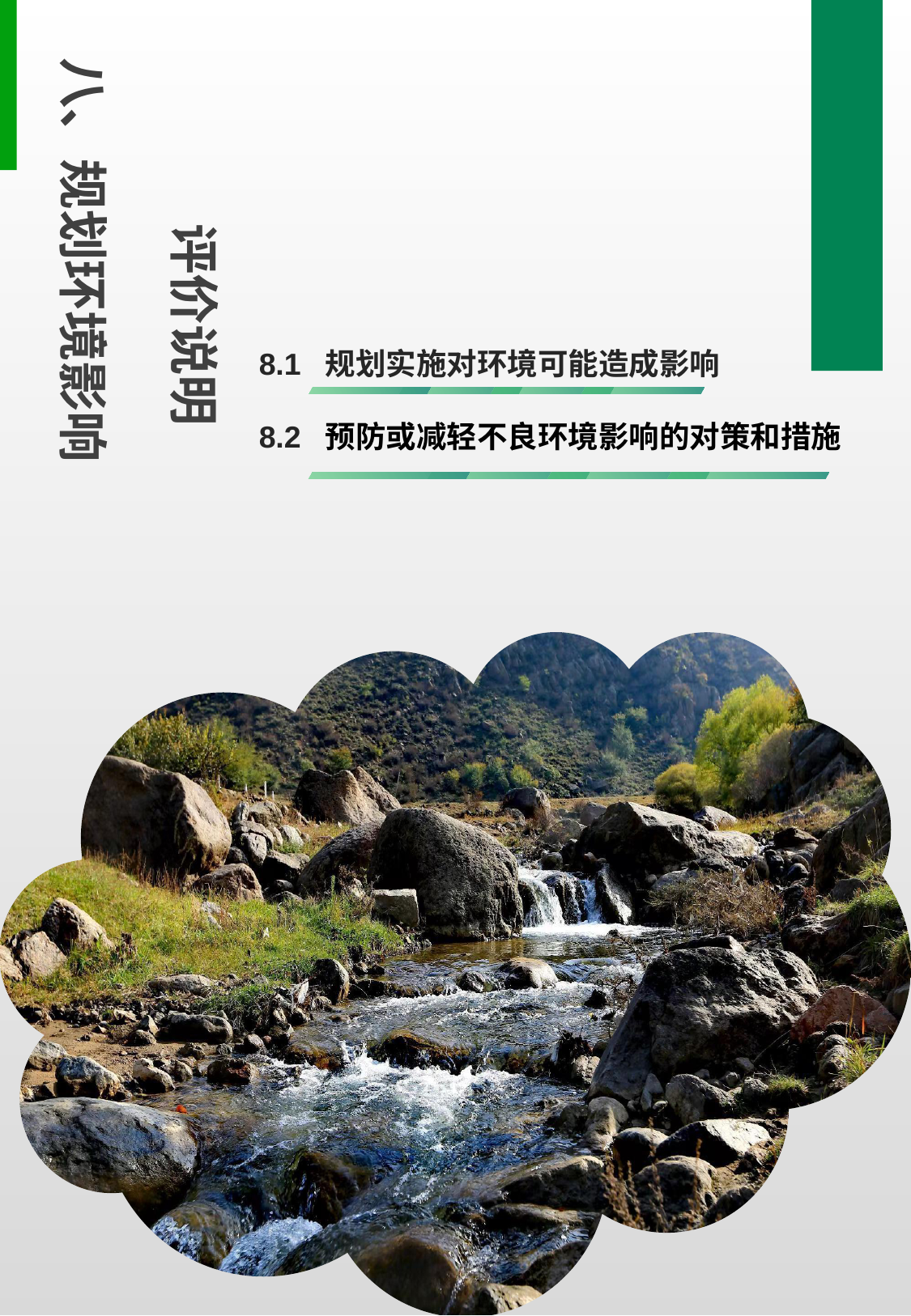

八、规划环境影响
评价说明

8.1  规划实施对环境可能造成影响

8.2  预防或减轻不良环境影响的对策和措施